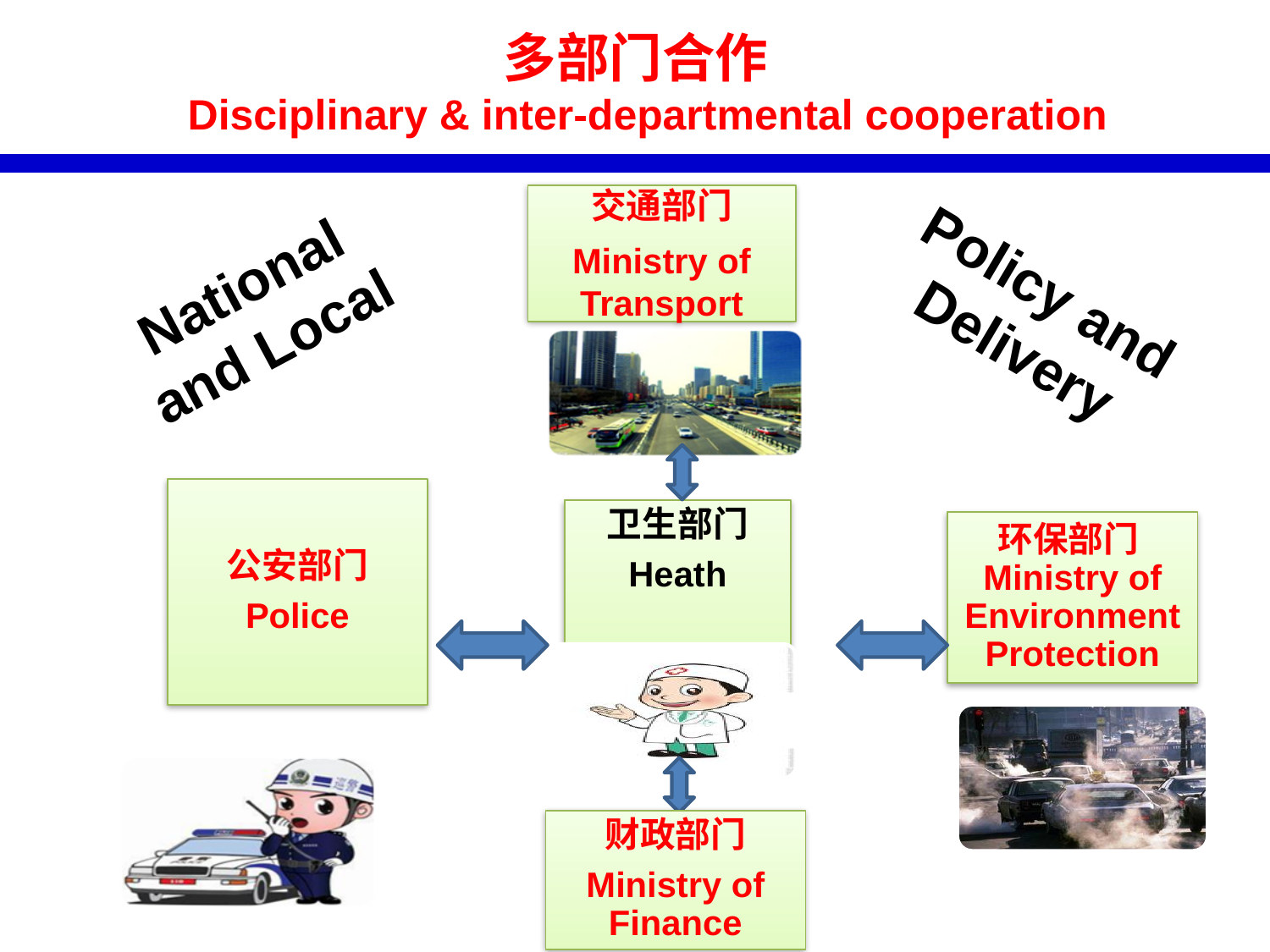

多部门合作
Disciplinary & inter-departmental cooperation

交通部门
Ministry of Transport

公安部门
Police

环保部门Ministry of Environment Protection

National and Local
Policy and Delivery

卫生部门
Heath

财政部门
Ministry of Finance